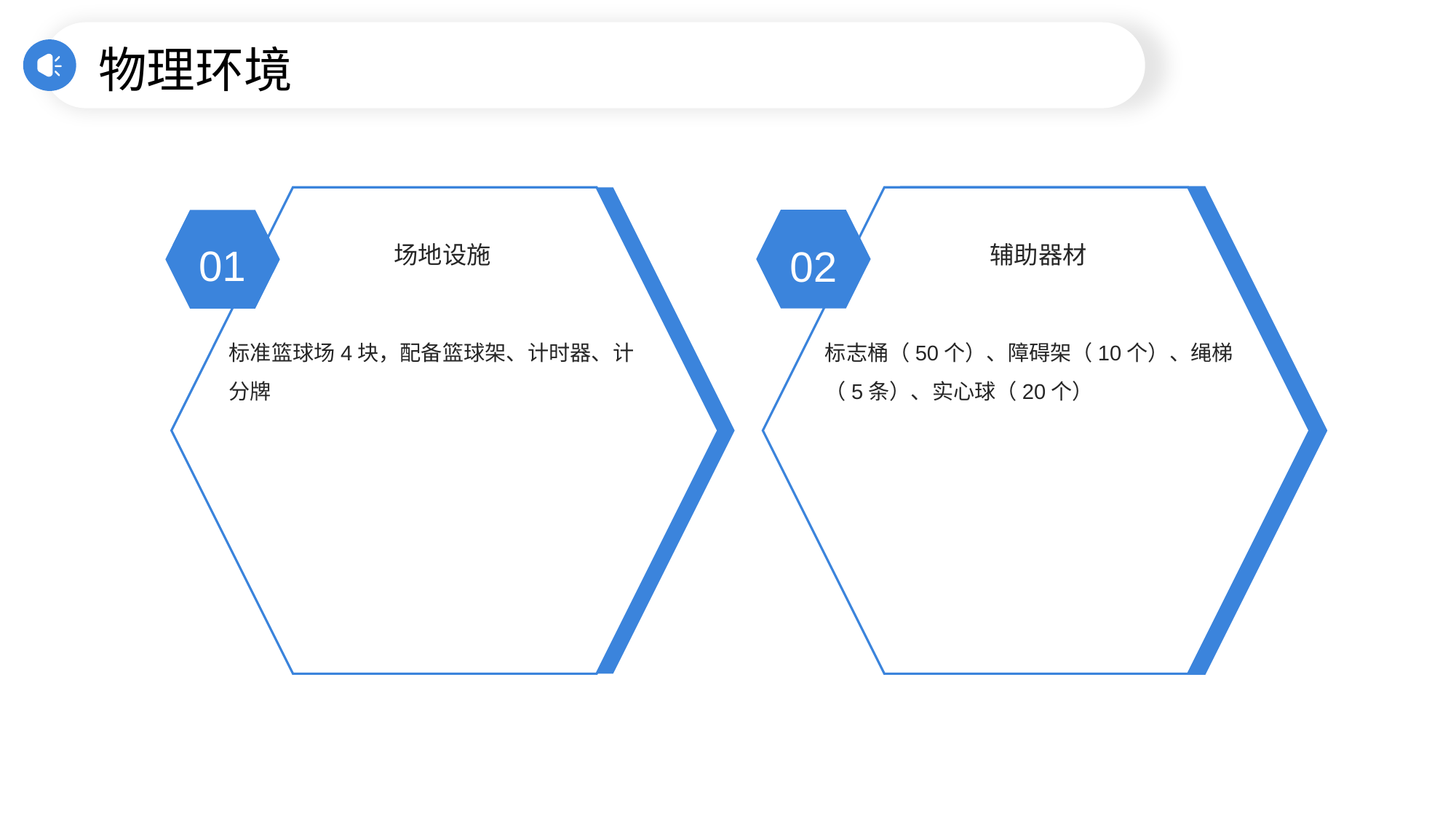

物理环境

场地设施

辅助器材

01
02
标准篮球场4块，配备篮球架、计时器、计分牌
标志桶（50个）、障碍架（10个）、绳梯（5条）、实心球（20个）